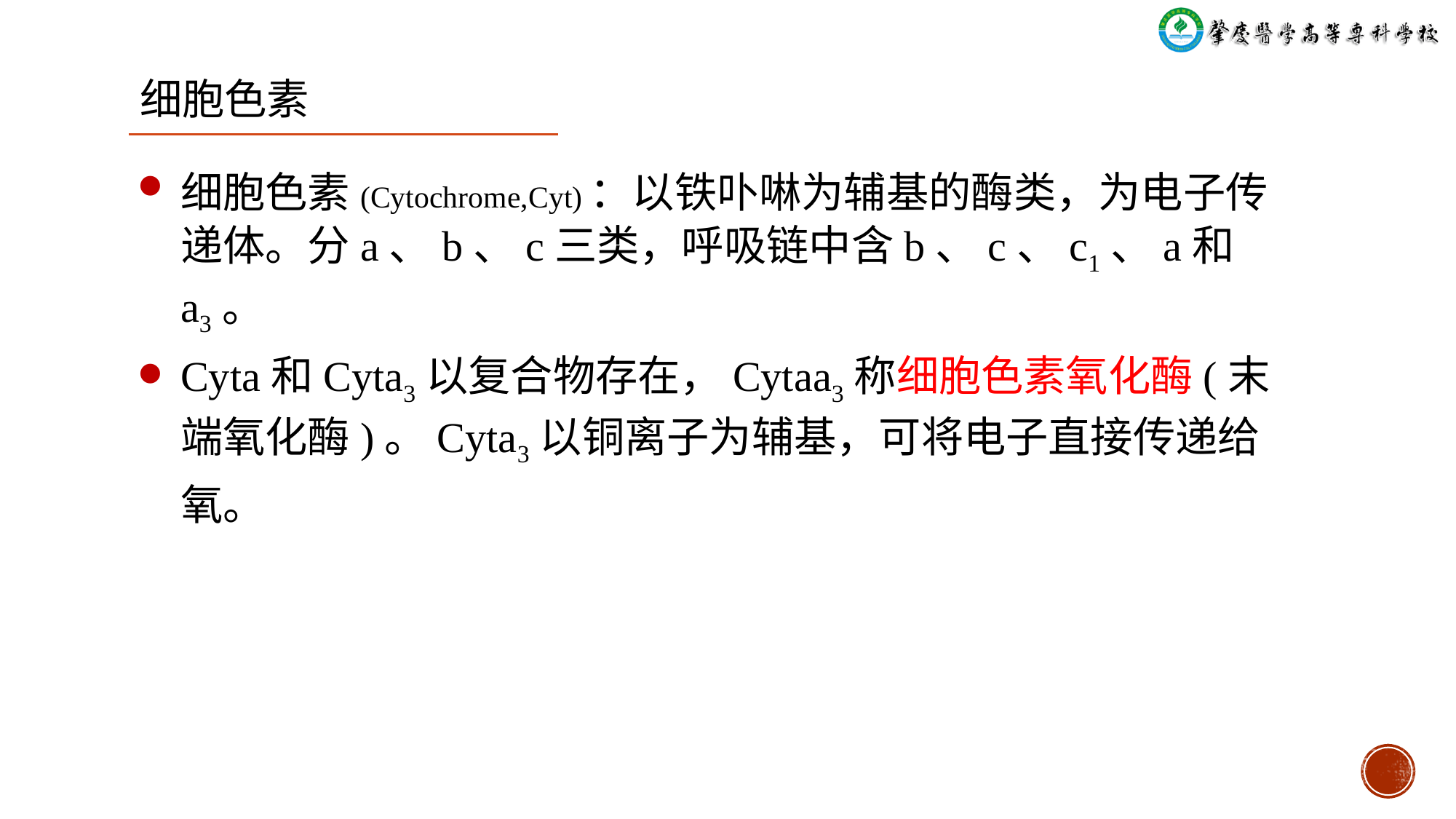

# 细胞色素
细胞色素(Cytochrome,Cyt)：以铁卟啉为辅基的酶类，为电子传递体。分a、b、c三类，呼吸链中含b、c、c1、a和a3。
Cyta和Cyta3以复合物存在，Cytaa3称细胞色素氧化酶(末端氧化酶)。Cyta3以铜离子为辅基，可将电子直接传递给氧。